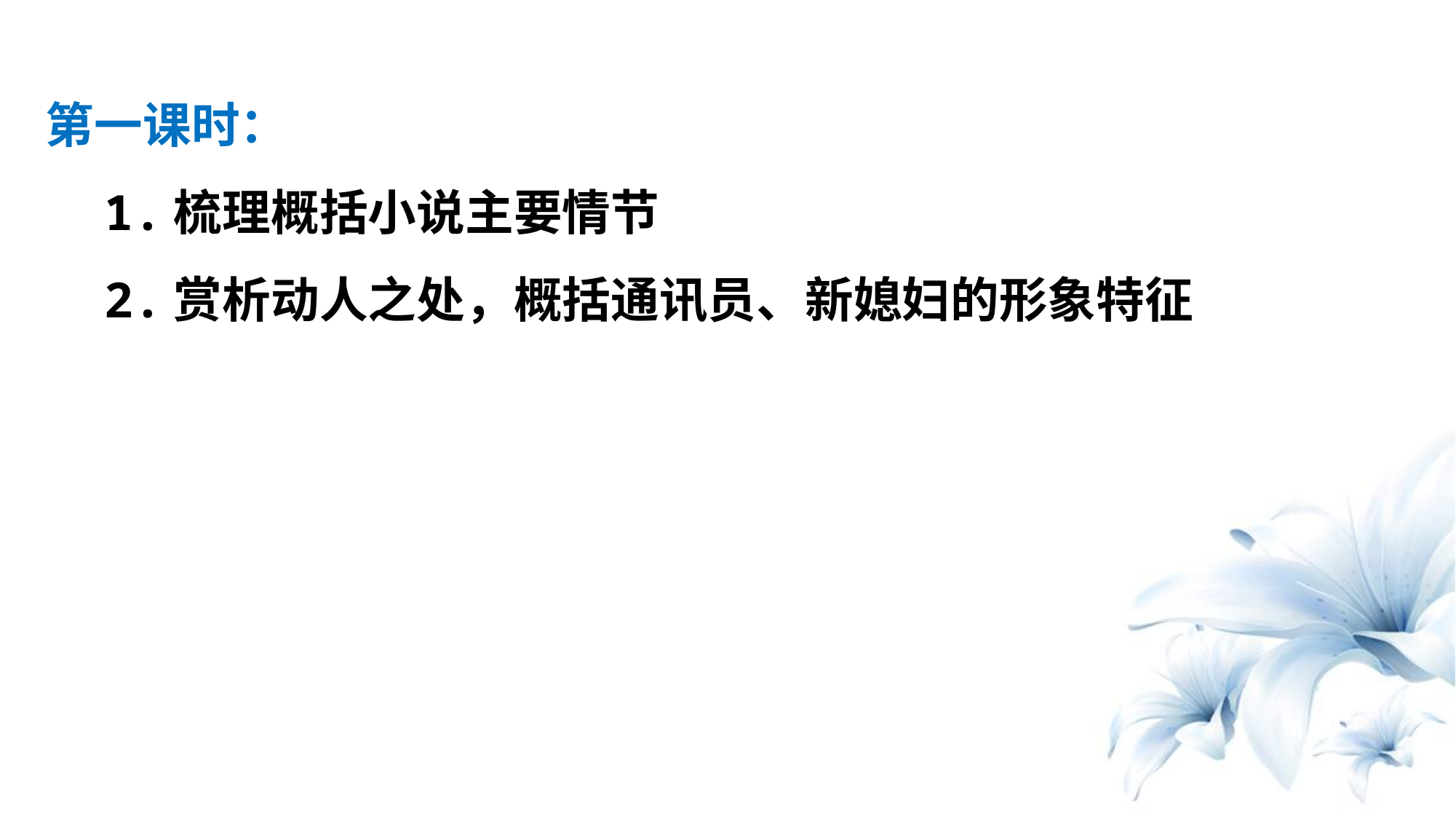

第一课时：
  1.梳理概括小说主要情节
  2.赏析动人之处，概括通讯员、新媳妇的形象特征